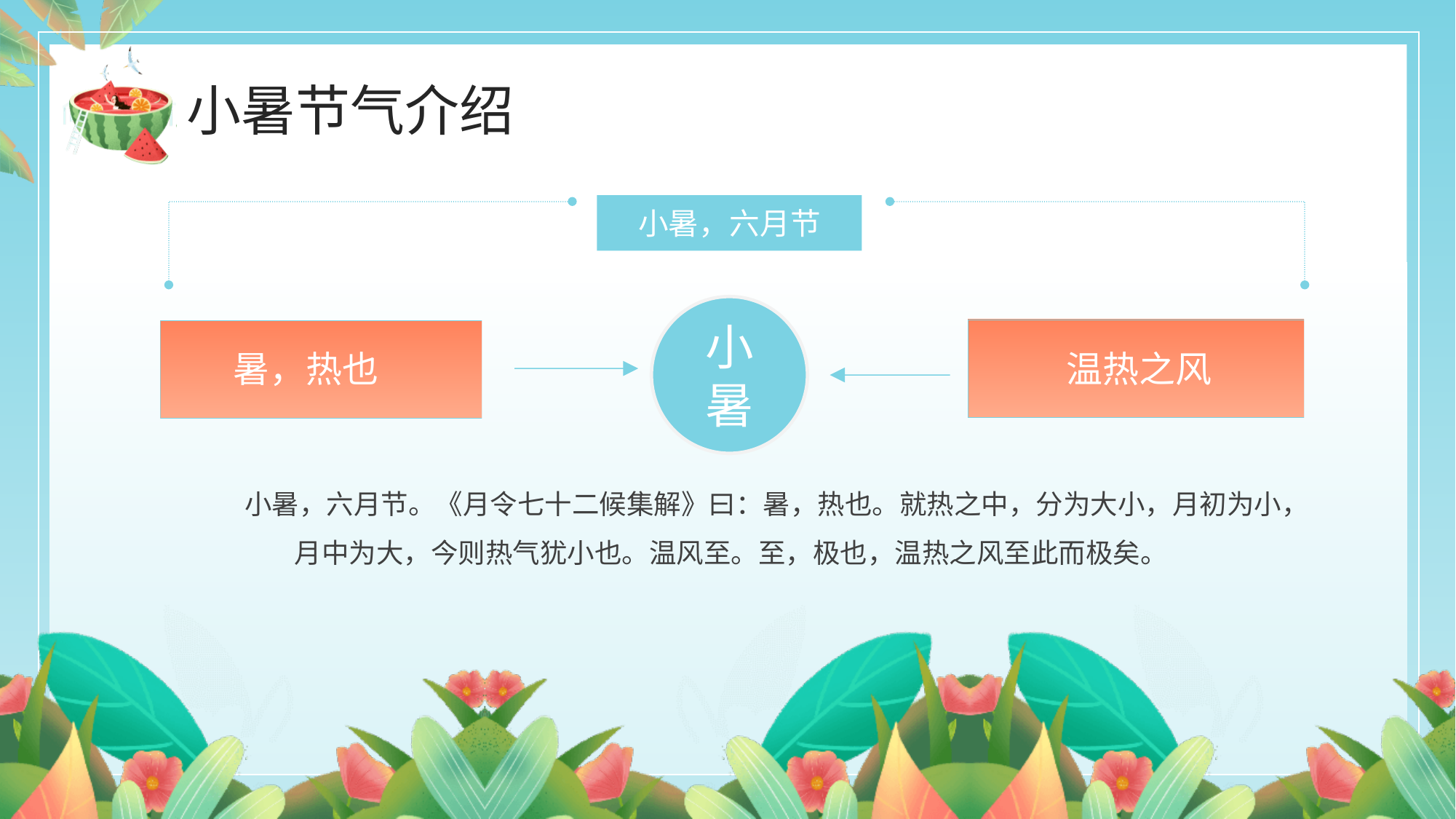

节日PPT模板 http://www.ypppt.com/jieri/
小暑，六月节

小暑

暑，热也
温热之风
小暑，六月节。《月令七十二候集解》曰：暑，热也。就热之中，分为大小，月初为小，月中为大，今则热气犹小也。温风至。至，极也，温热之风至此而极矣。